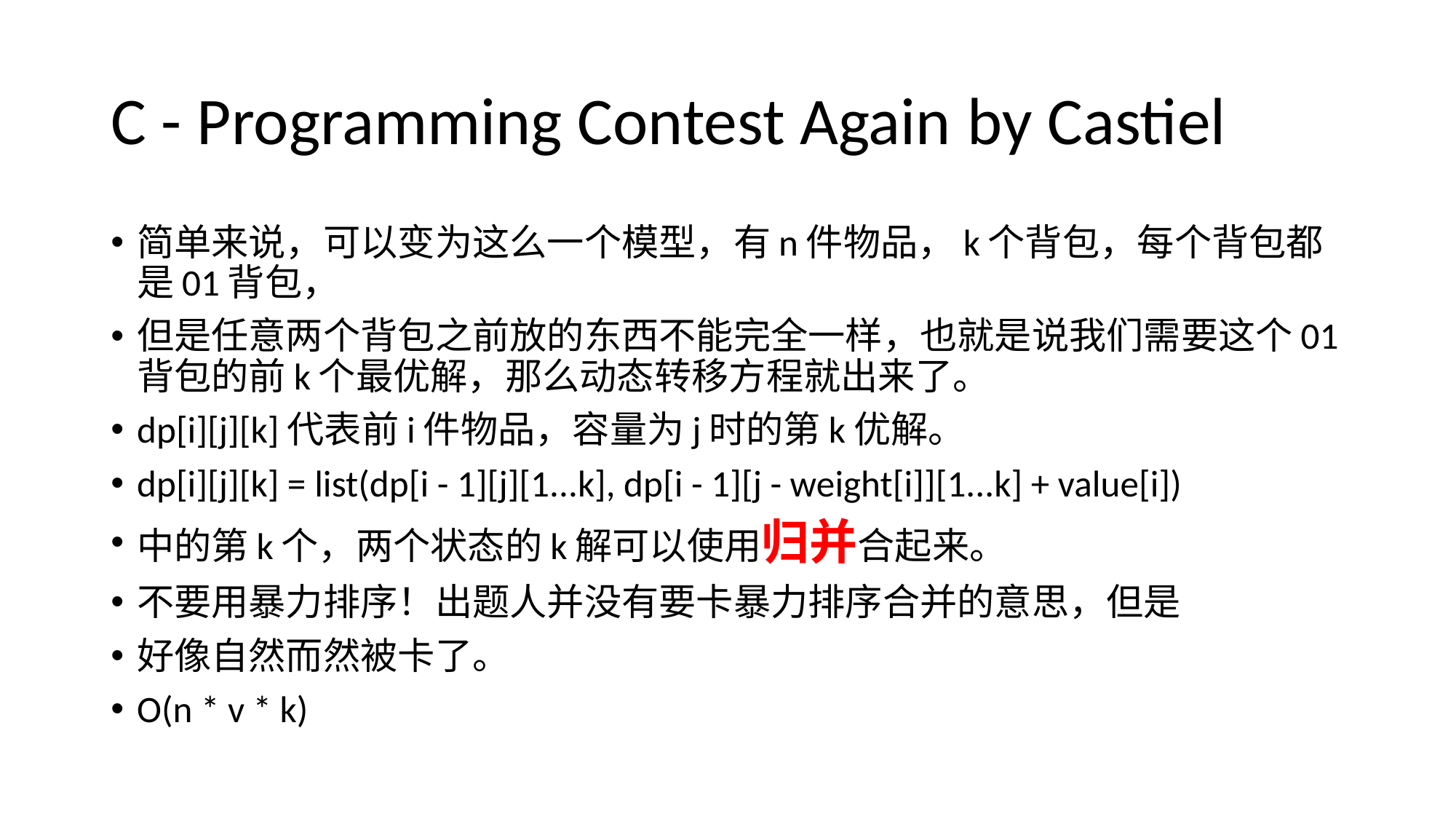

# C - Programming Contest Again by Castiel
简单来说，可以变为这么一个模型，有n件物品，k个背包，每个背包都是01背包，
但是任意两个背包之前放的东西不能完全一样，也就是说我们需要这个01背包的前k个最优解，那么动态转移方程就出来了。
dp[i][j][k]代表前i件物品，容量为j时的第k优解。
dp[i][j][k] = list(dp[i - 1][j][1...k], dp[i - 1][j - weight[i]][1...k] + value[i])
中的第k个，两个状态的k解可以使用归并合起来。
不要用暴力排序！出题人并没有要卡暴力排序合并的意思，但是
好像自然而然被卡了。
O(n * v * k)